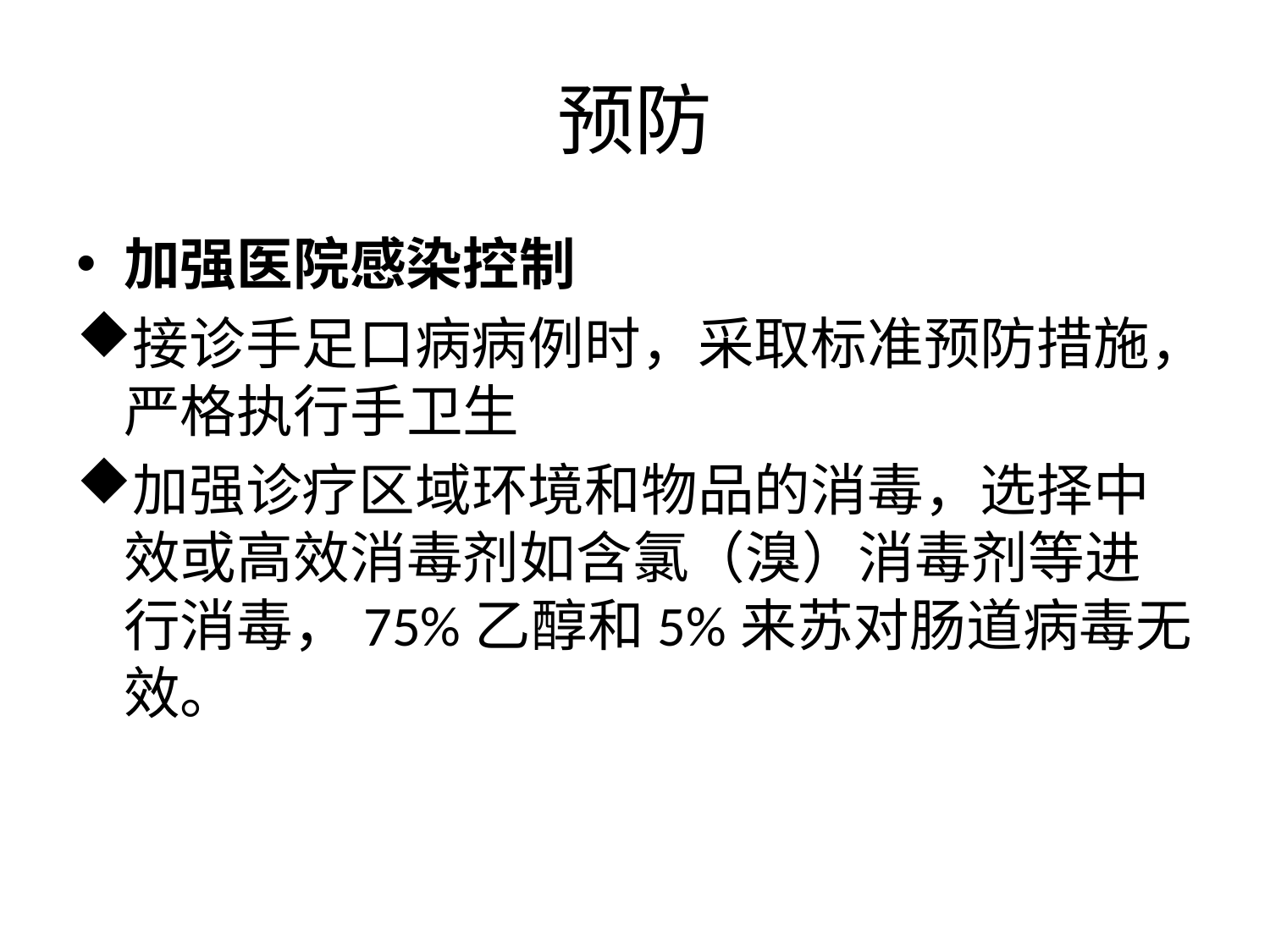

# 预防
加强医院感染控制
接诊手足口病病例时，采取标准预防措施，严格执行手卫生
加强诊疗区域环境和物品的消毒，选择中效或高效消毒剂如含氯（溴）消毒剂等进行消毒，75%乙醇和5%来苏对肠道病毒无效。